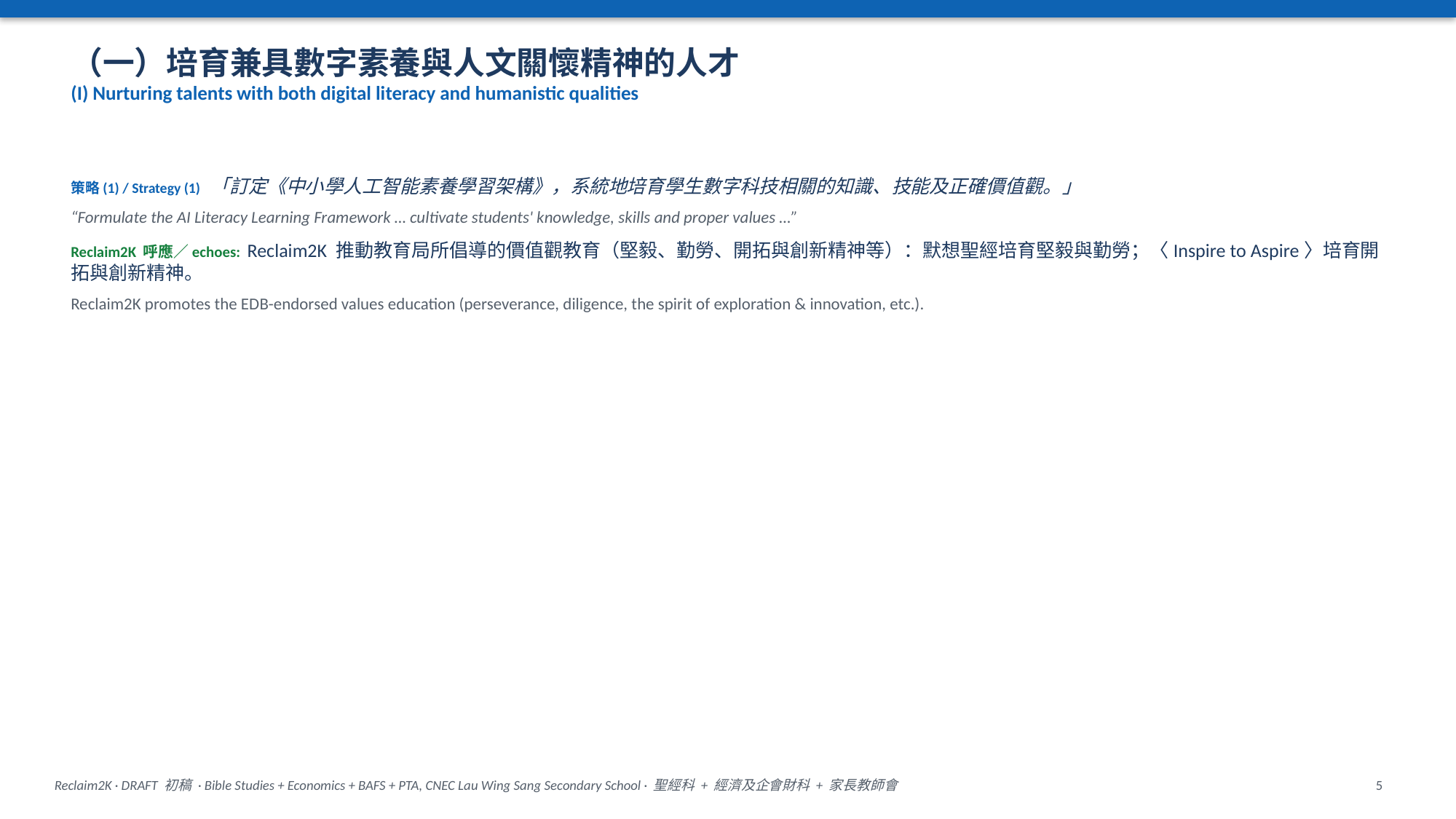

（一）培育兼具數字素養與人文關懷精神的人才
(I) Nurturing talents with both digital literacy and humanistic qualities
策略(1) / Strategy (1)  「訂定《中小學人工智能素養學習架構》，系統地培育學生數字科技相關的知識、技能及正確價值觀。」
“Formulate the AI Literacy Learning Framework … cultivate students' knowledge, skills and proper values …”
Reclaim2K 呼應／echoes:  Reclaim2K 推動教育局所倡導的價值觀教育（堅毅、勤勞、開拓與創新精神等）：默想聖經培育堅毅與勤勞；〈Inspire to Aspire〉培育開拓與創新精神。
Reclaim2K promotes the EDB-endorsed values education (perseverance, diligence, the spirit of exploration & innovation, etc.).
Reclaim2K · DRAFT 初稿 · Bible Studies + Economics + BAFS + PTA, CNEC Lau Wing Sang Secondary School · 聖經科 + 經濟及企會財科 + 家長教師會
5